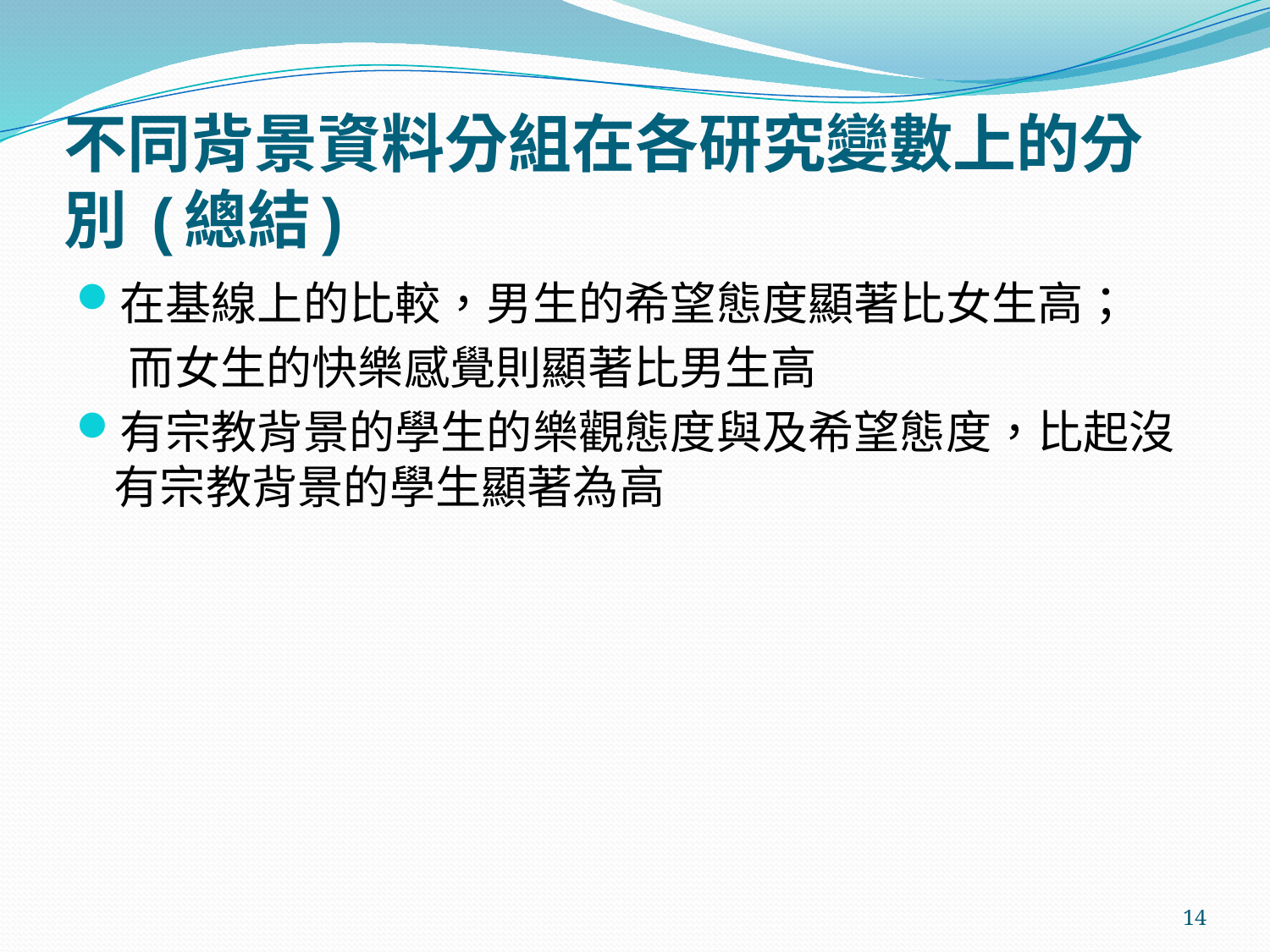

# 不同背景資料分組在各研究變數上的分別 (總結)
在基線上的比較，男生的希望態度顯著比女生高；
    而女生的快樂感覺則顯著比男生高
有宗教背景的學生的樂觀態度與及希望態度，比起沒有宗教背景的學生顯著為高
14